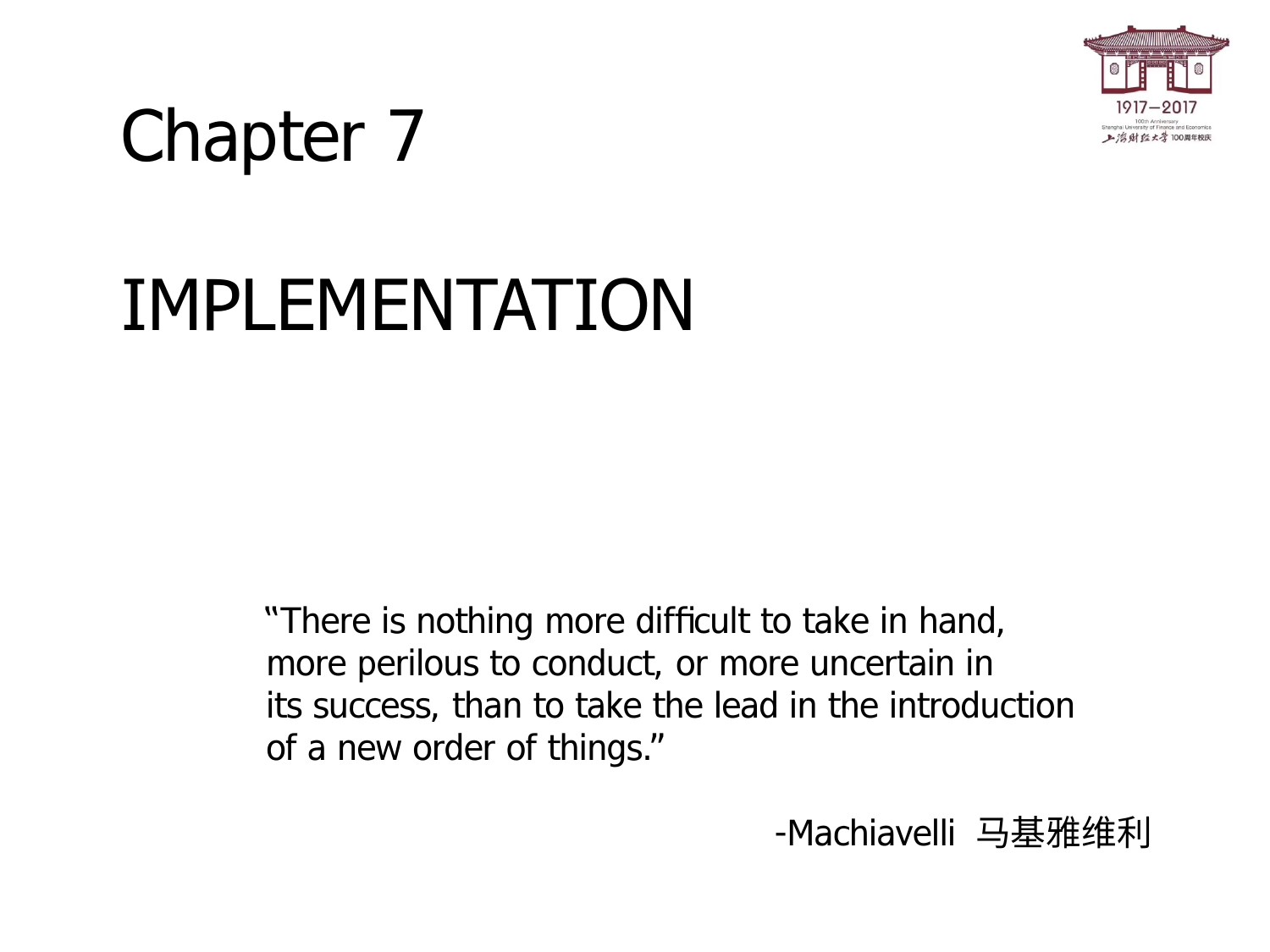

Chapter 7

IMPLEMENTATION
“There is nothing more difficult to take in hand,
more perilous to conduct, or more uncertain in
its success, than to take the lead in the introduction
of a new order of things.”

				-Machiavelli 马基雅维利